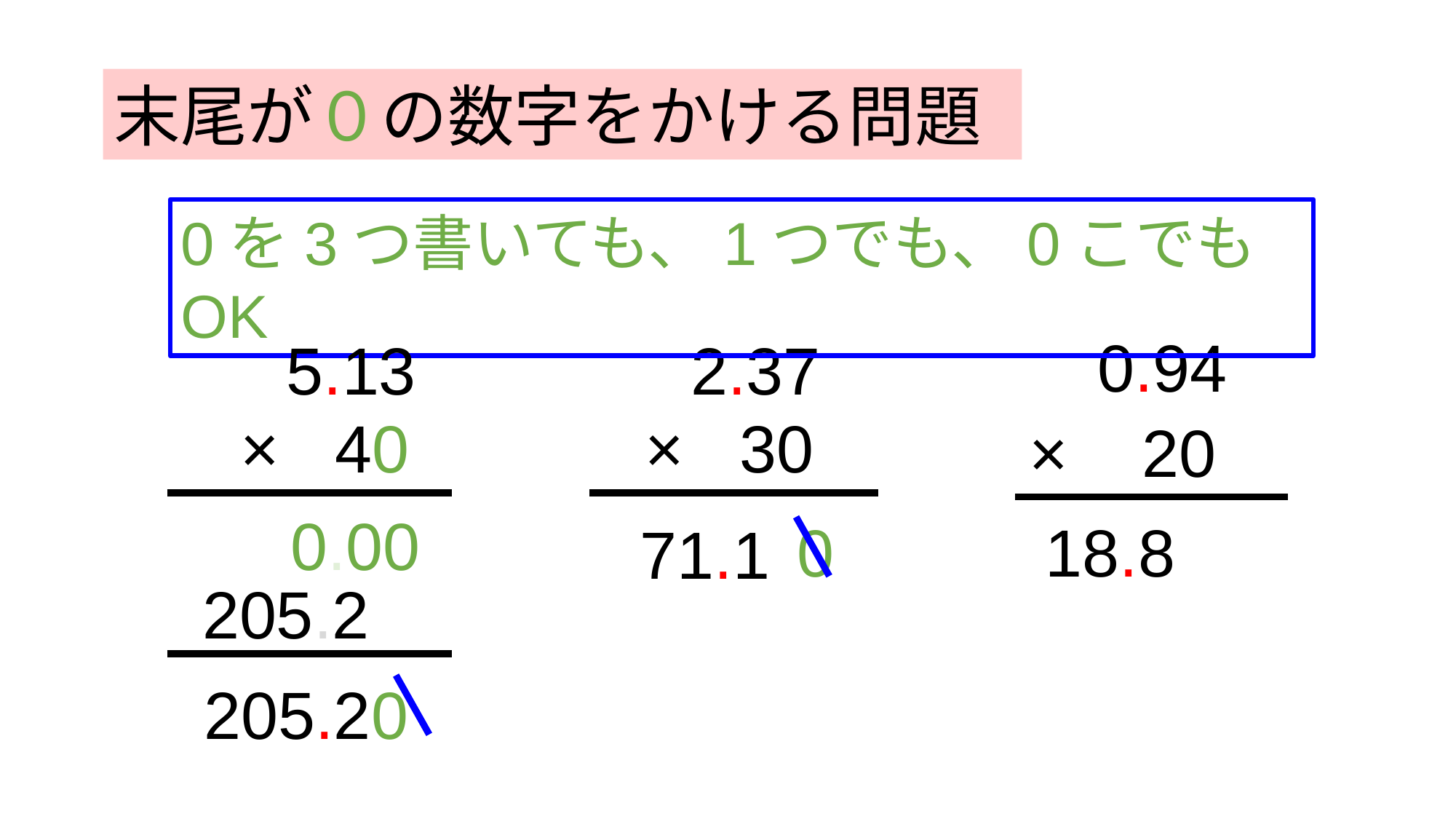

末尾が０の数字をかける問題
0を3つ書いても、1つでも、0こでもOK
0.94
5.13
2.37
×   40
×   30
×    20
0.00
0
18.8
71.1
205.2
205.20